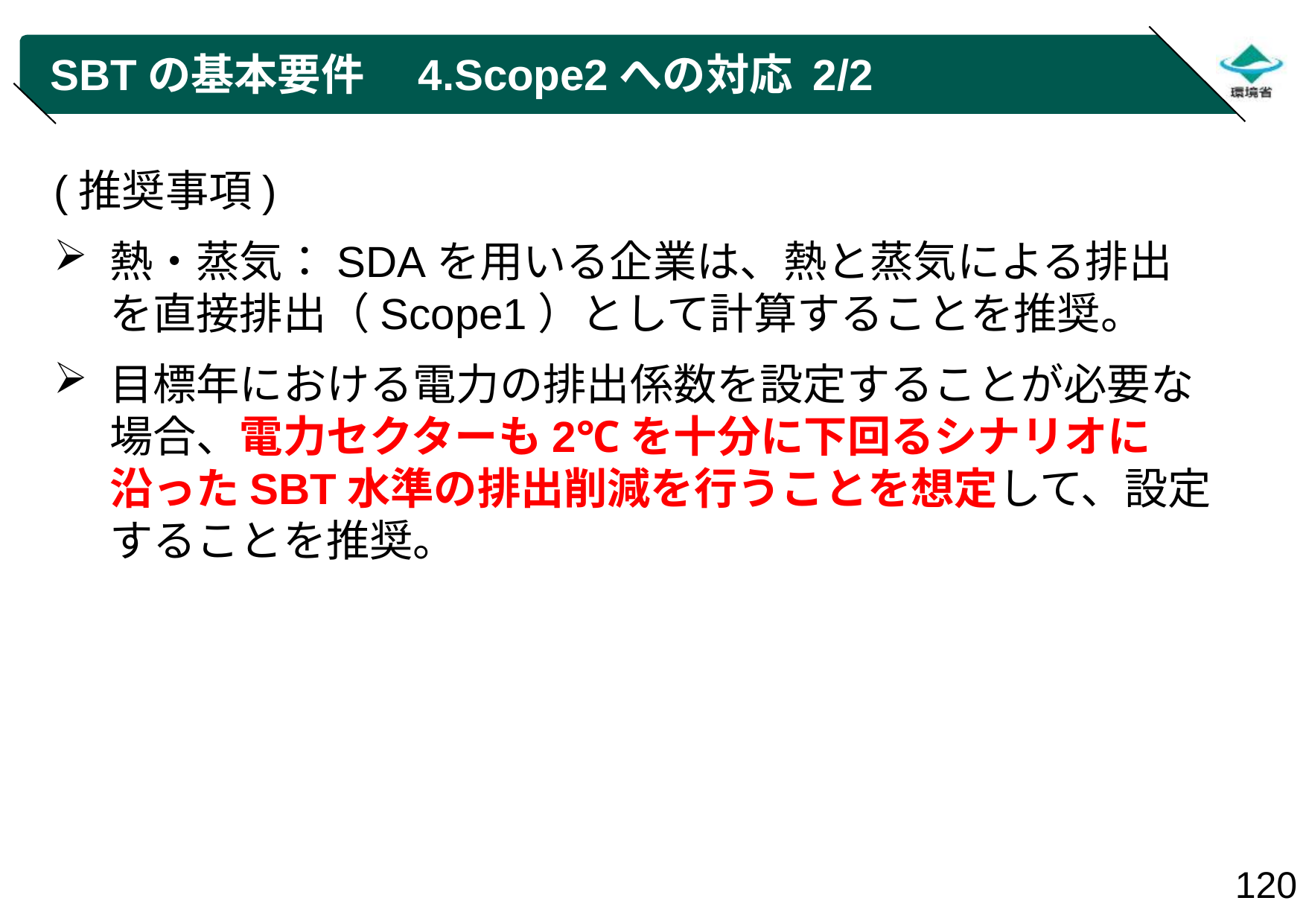

# SBTの基本要件　4.Scope2への対応 2/2
(推奨事項)
熱・蒸気：SDAを用いる企業は、熱と蒸気による排出を直接排出（Scope1）として計算することを推奨。
目標年における電力の排出係数を設定することが必要な場合、電力セクターも2℃を十分に下回るシナリオに沿ったSBT水準の排出削減を行うことを想定して、設定することを推奨。